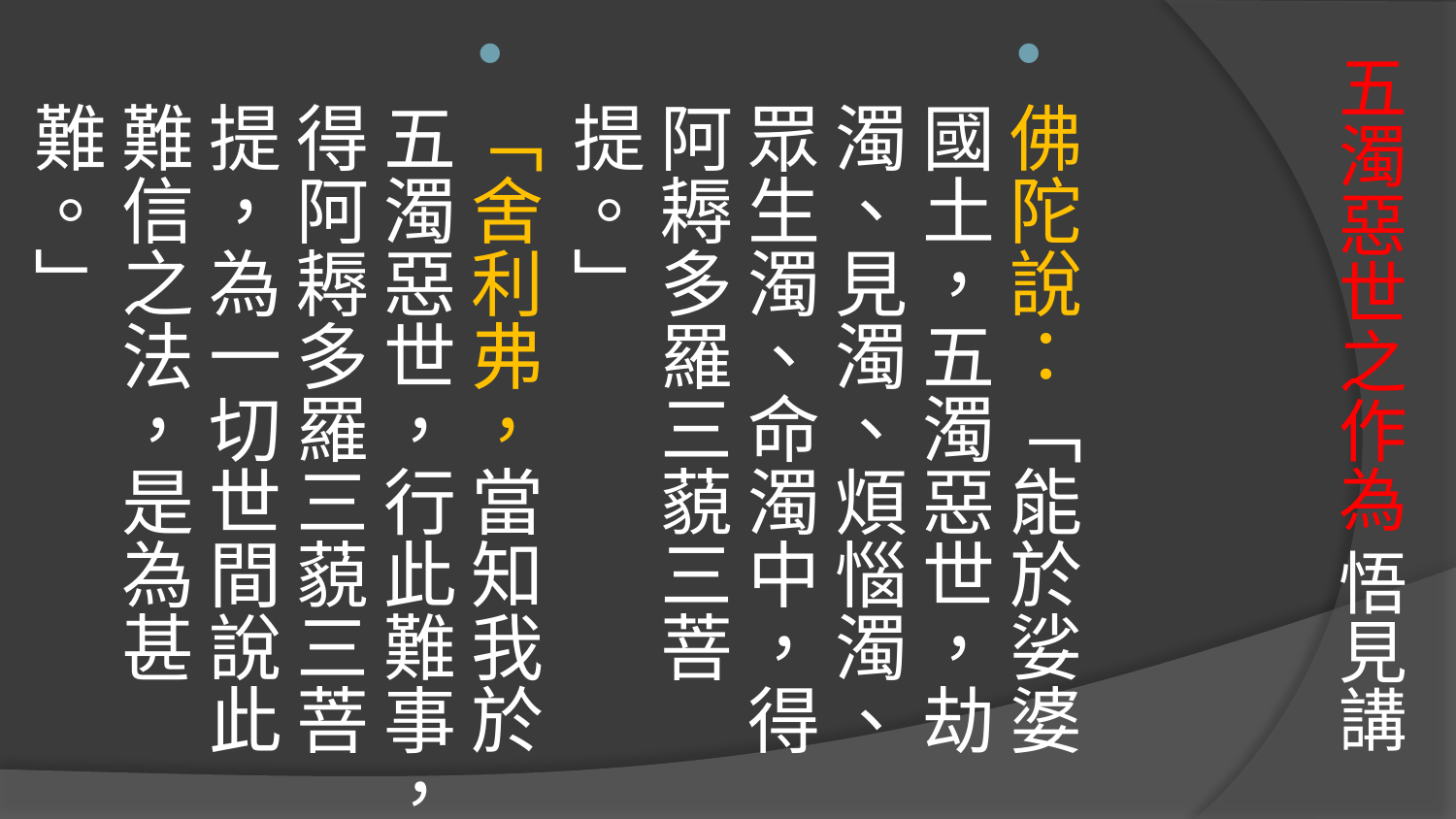

佛陀說：「能於娑婆國土，五濁惡世，劫濁、見濁、煩惱濁、眾生濁、命濁中，得阿耨多羅三藐三菩提。」
「舍利弗，當知我於五濁惡世，行此難事，得阿耨多羅三藐三菩提，為一切世間說此難信之法，是為甚難。」
# 五濁惡世之作為 悟見講